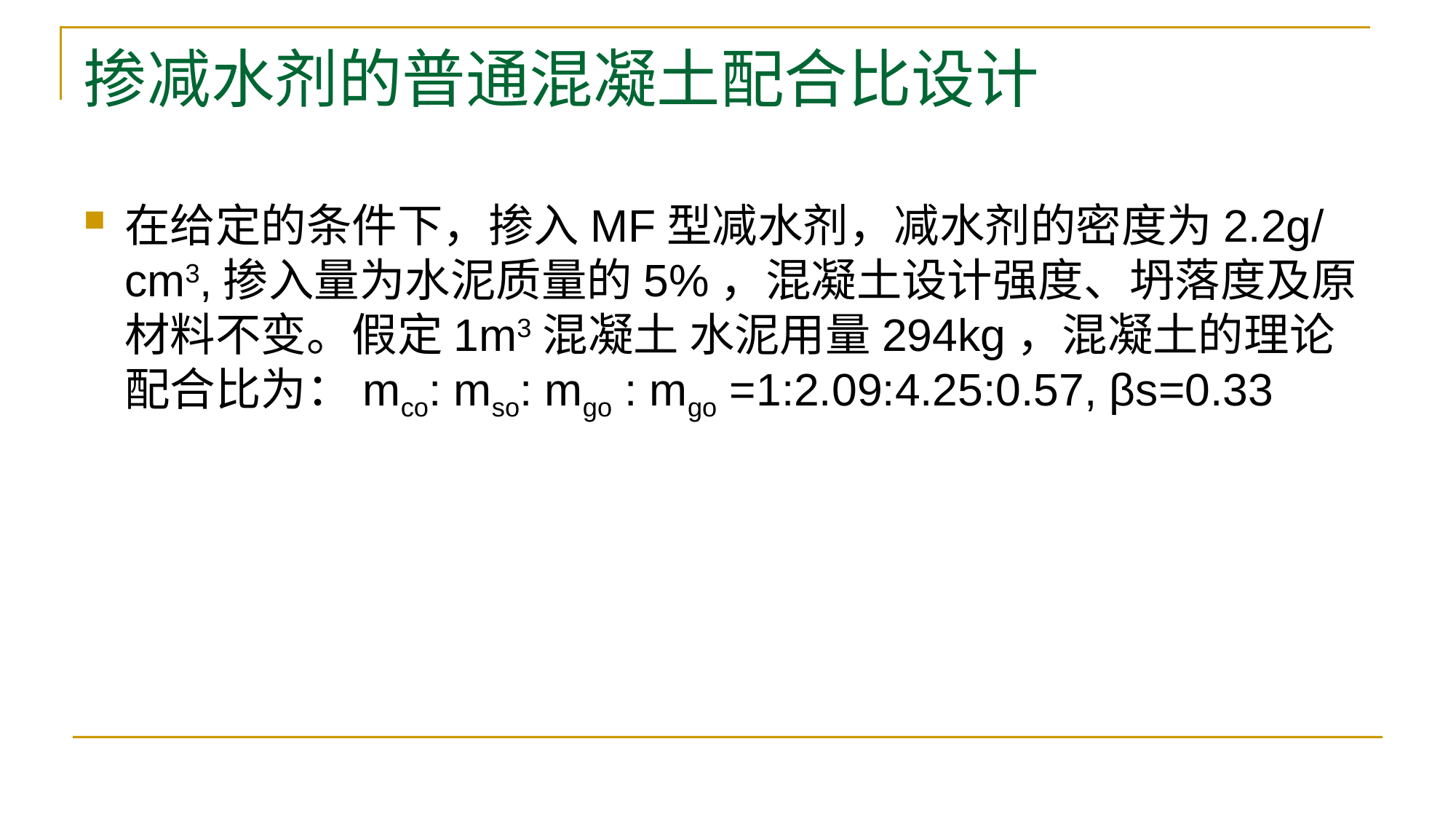

# 掺减水剂的普通混凝土配合比设计
在给定的条件下，掺入MF型减水剂，减水剂的密度为2.2g/cm3,掺入量为水泥质量的5%，混凝土设计强度、坍落度及原材料不变。假定1m3混凝土 水泥用量294kg，混凝土的理论配合比为：mco: mso: mgo : mgo =1:2.09:4.25:0.57, βs=0.33